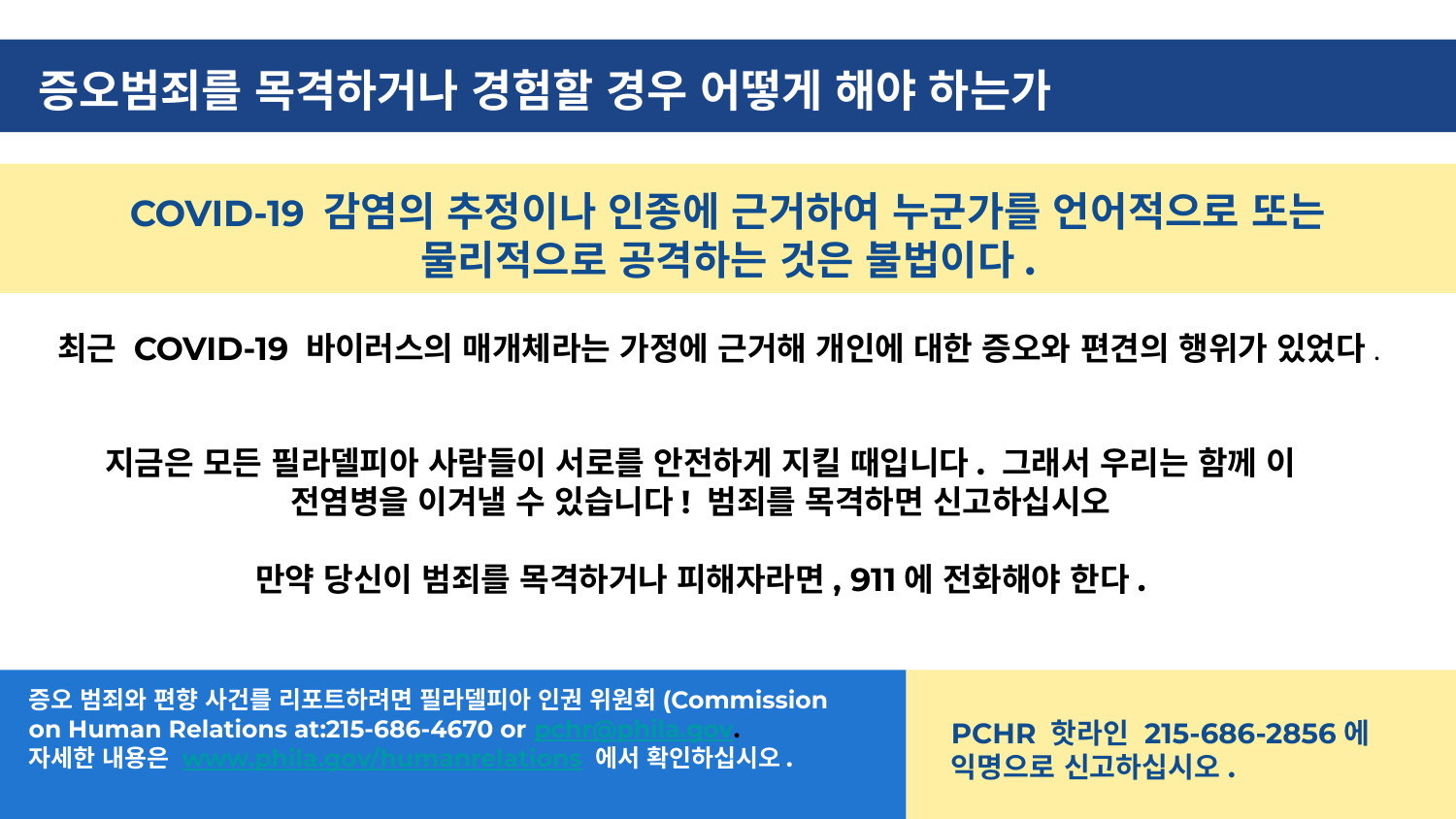

증오범죄를 목격하거나 경험할 경우 어떻게 해야 하는가

COVID-19 감염의 추정이나 인종에 근거하여 누군가를 언어적으로 또는 물리적으로 공격하는 것은 불법이다.
최근 COVID-19 바이러스의 매개체라는 가정에 근거해 개인에 대한 증오와 편견의 행위가 있었다.
지금은 모든 필라델피아 사람들이 서로를 안전하게 지킬 때입니다. 그래서 우리는 함께 이 전염병을 이겨낼 수 있습니다! 범죄를 목격하면 신고하십시오

만약 당신이 범죄를 목격하거나 피해자라면, 911에 전화해야 한다.

증오 범죄와 편향 사건를 리포트하려면 필라델피아 인권 위원회(Commission on Human Relations at:215-686-4670 or pchr@phila.gov.
자세한 내용은 www.phila.gov/humanrelations 에서 확인하십시오.

PCHR 핫라인 215-686-2856에 익명으로 신고하십시오.